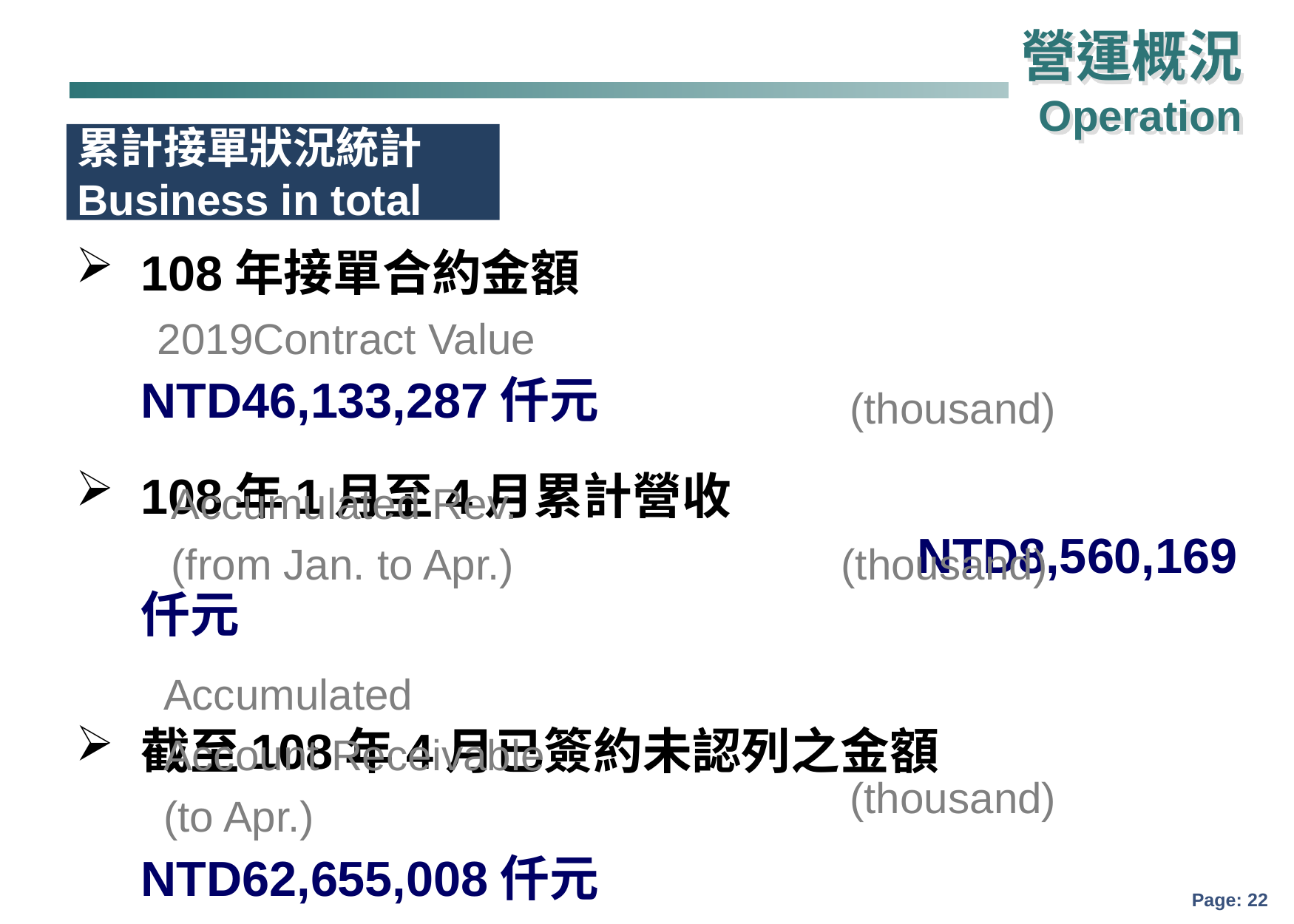

營運概況
Operation

累計接單狀況統計
Business in total

108年接單合約金額
 								NTD46,133,287仟元
108年1月至4月累計營收                                    								NTD8,560,169仟元

截至108年4月已簽約未認列之金額
								NTD62,655,008仟元

2019Contract Value
(thousand)
Accumulated Rev.
(from Jan. to Apr.)
(thousand)
Accumulated
Account Receivable
(to Apr.)
(thousand)
Page: 22